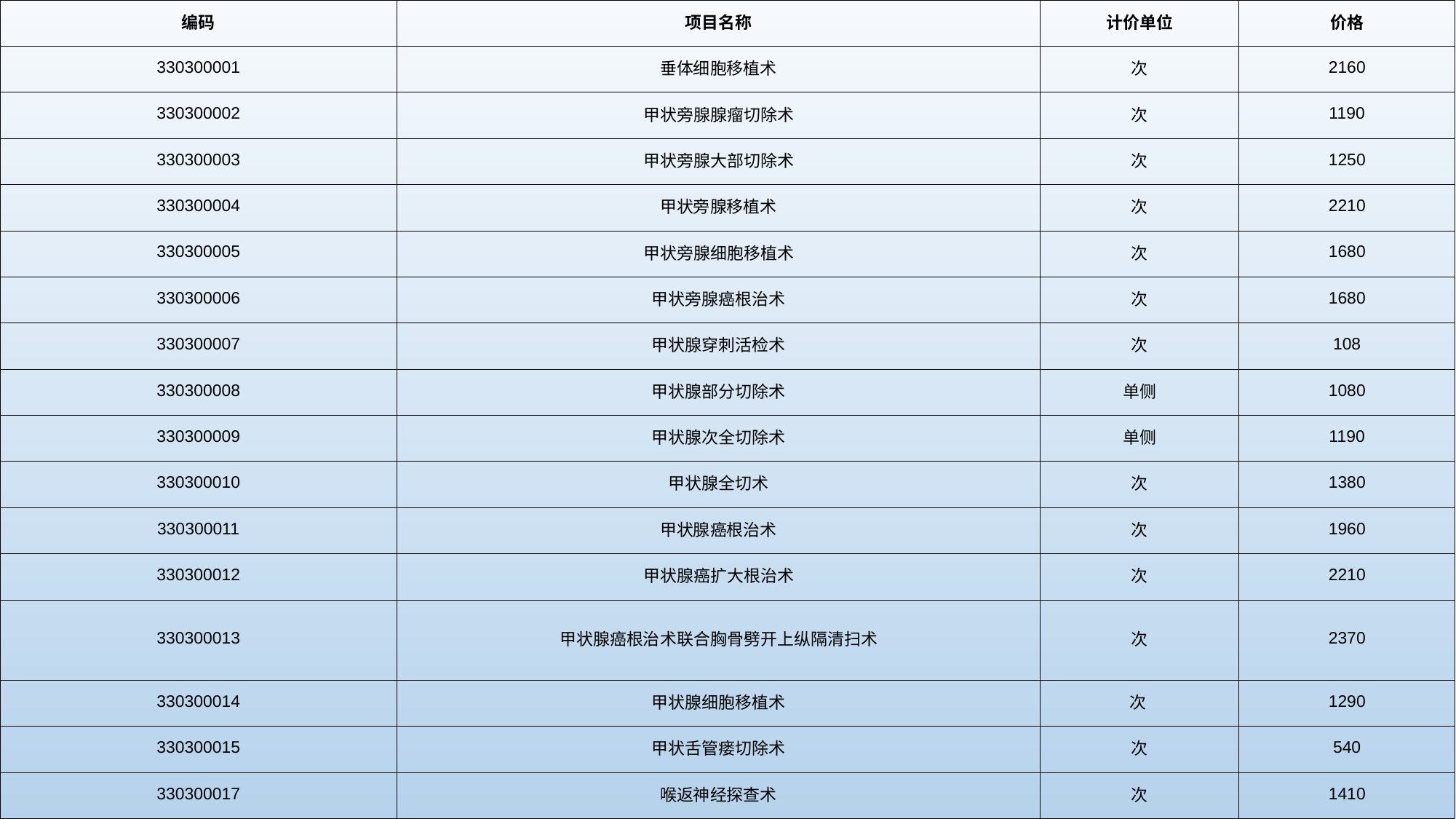

| 编码 | 项目名称 | 计价单位 | 价格 |
| --- | --- | --- | --- |
| 330300001 | 垂体细胞移植术 | 次 | 2160 |
| 330300002 | 甲状旁腺腺瘤切除术 | 次 | 1190 |
| 330300003 | 甲状旁腺大部切除术 | 次 | 1250 |
| 330300004 | 甲状旁腺移植术 | 次 | 2210 |
| 330300005 | 甲状旁腺细胞移植术 | 次 | 1680 |
| 330300006 | 甲状旁腺癌根治术 | 次 | 1680 |
| 330300007 | 甲状腺穿刺活检术 | 次 | 108 |
| 330300008 | 甲状腺部分切除术 | 单侧 | 1080 |
| 330300009 | 甲状腺次全切除术 | 单侧 | 1190 |
| 330300010 | 甲状腺全切术 | 次 | 1380 |
| 330300011 | 甲状腺癌根治术 | 次 | 1960 |
| 330300012 | 甲状腺癌扩大根治术 | 次 | 2210 |
| 330300013 | 甲状腺癌根治术联合胸骨劈开上纵隔清扫术 | 次 | 2370 |
| 330300014 | 甲状腺细胞移植术 | 次 | 1290 |
| 330300015 | 甲状舌管瘘切除术 | 次 | 540 |
| 330300017 | 喉返神经探查术 | 次 | 1410 |